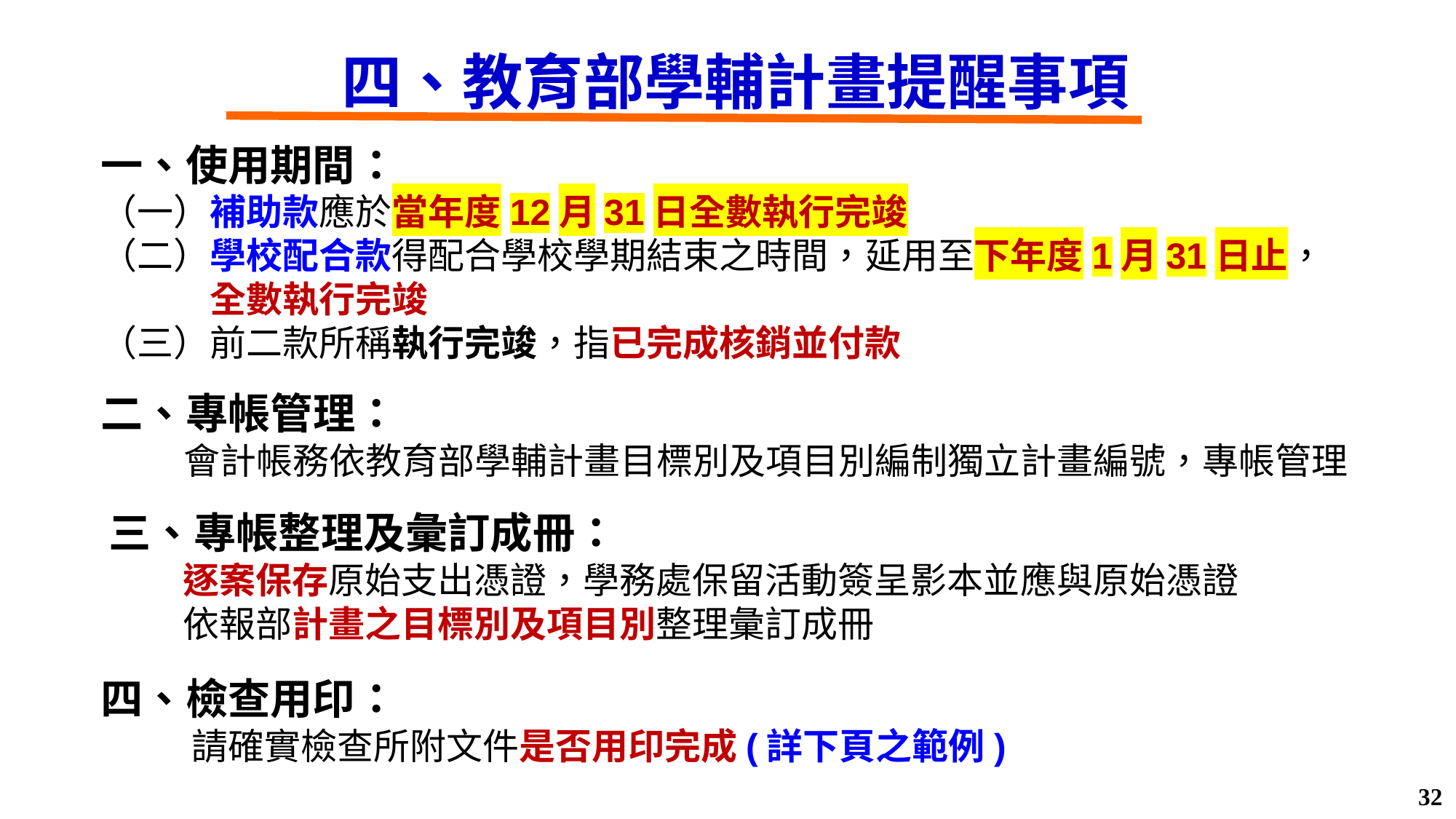

# 四、教育部學輔計畫提醒事項

一、使用期間：
（一）補助款應於當年度12月31日全數執行完竣
（二）學校配合款得配合學校學期結束之時間，延用至下年度1月31日止，
	全數執行完竣
（三）前二款所稱執行完竣，指已完成核銷並付款
二、專帳管理：
         會計帳務依教育部學輔計畫目標別及項目別編制獨立計畫編號，專帳管理
三、專帳整理及彙訂成冊：
        逐案保存原始支出憑證，學務處保留活動簽呈影本並應與原始憑證
        依報部計畫之目標別及項目別整理彙訂成冊
四、檢查用印：
          請確實檢查所附文件是否用印完成(詳下頁之範例)
32